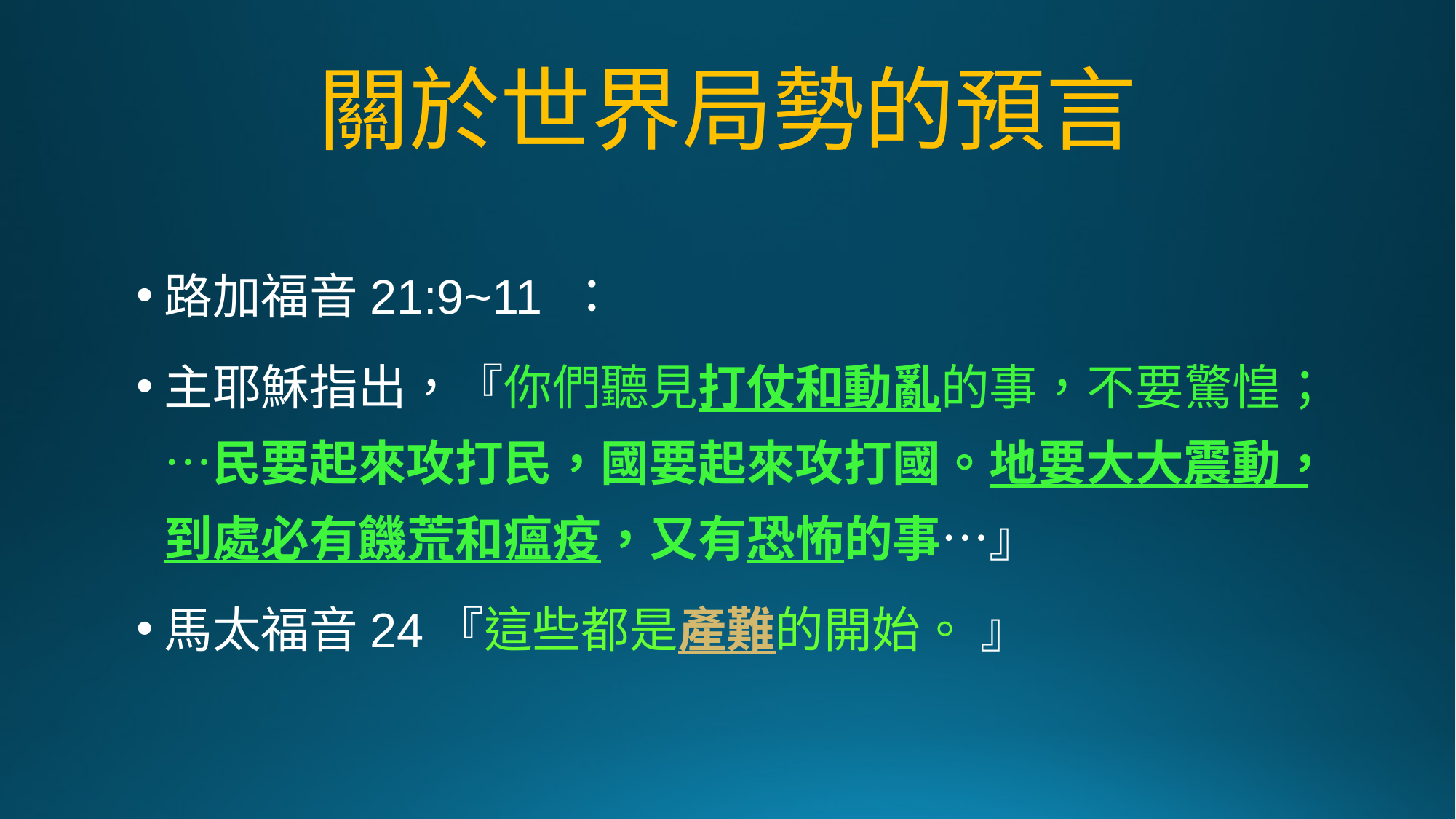

# 關於世界局勢的預言
路加福音21:9~11 ：
主耶穌指出，『你們聽見打仗和動亂的事，不要驚惶；…民要起來攻打民，國要起來攻打國。地要大大震動，到處必有饑荒和瘟疫，又有恐怖的事…』
馬太福音24『這些都是產難的開始。 』